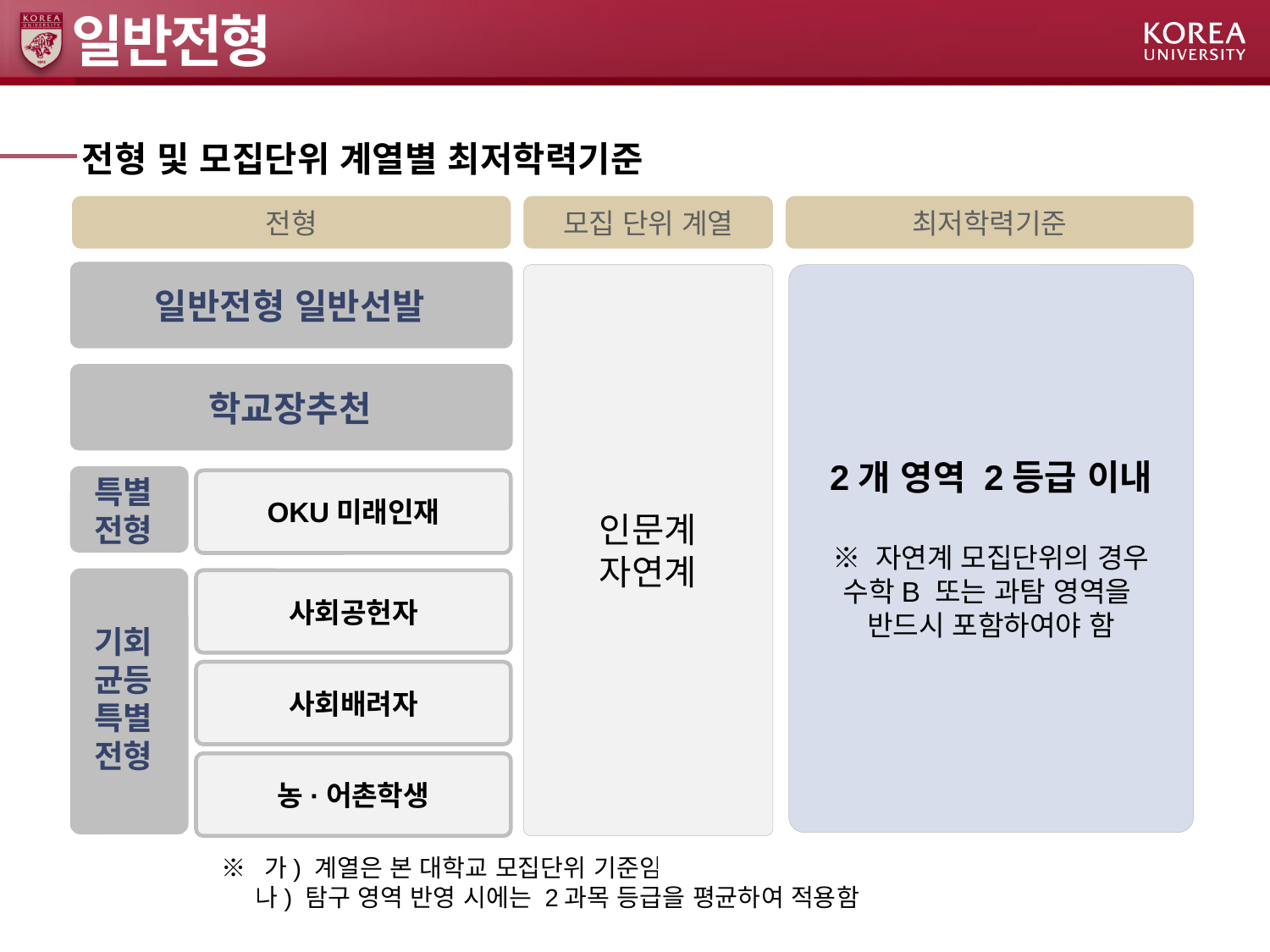

# 일반전형
전형 및 모집단위 계열별 최저학력기준

전형
모집 단위 계열
최저학력기준

인문계
자연계
2개 영역 2등급 이내

※ 자연계 모집단위의 경우 수학B 또는 과탐 영역을
반드시 포함하여야 함
일반전형 일반선발

학교장추천
특별전형

OKU미래인재

사회공헌자
기회균등 특별전형
사회배려자
농·어촌학생
※  가) 계열은 본 대학교 모집단위 기준임
    나) 탐구 영역 반영 시에는 2과목 등급을 평균하여 적용함